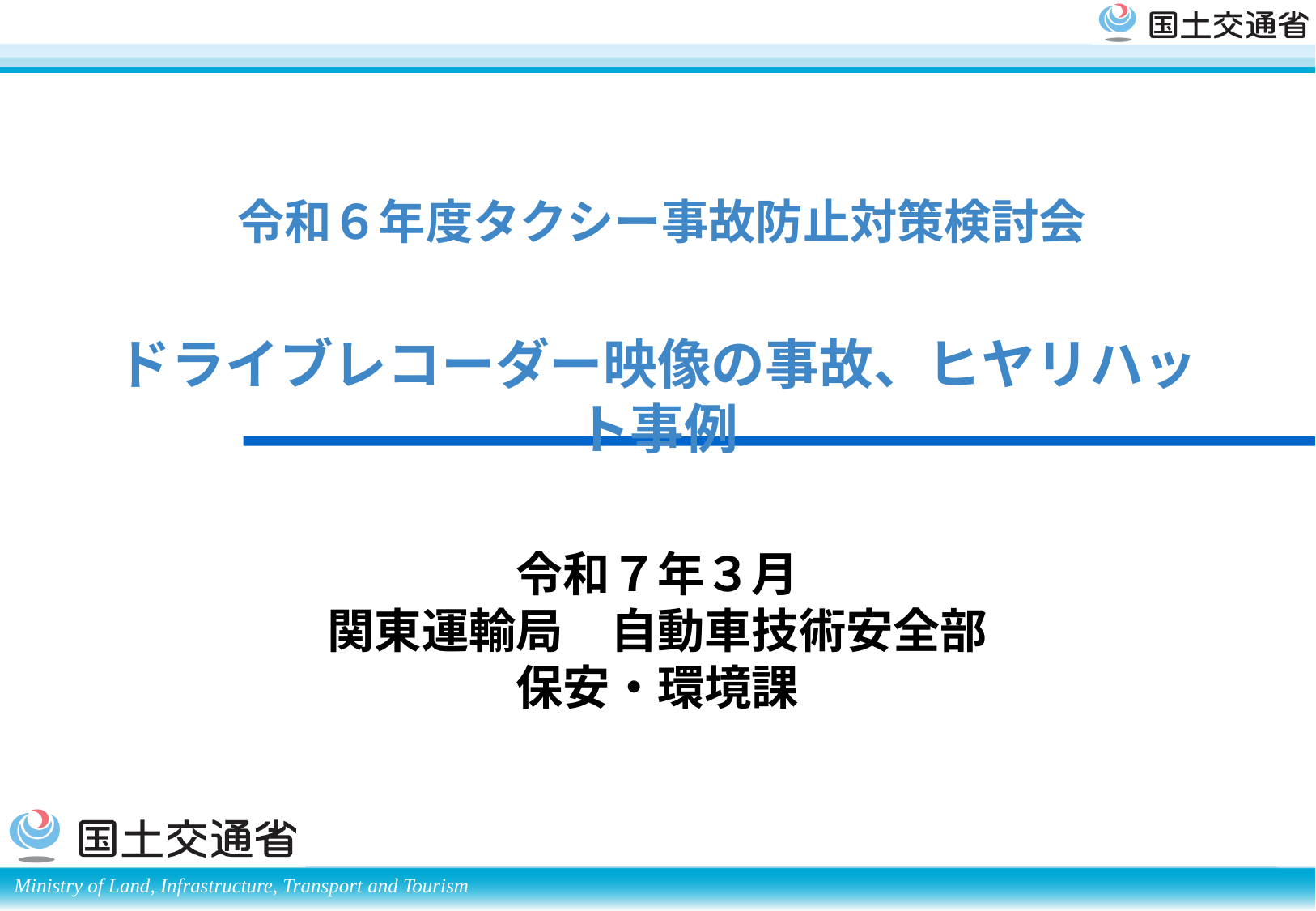

令和６年度タクシー事故防止対策検討会
ドライブレコーダー映像の事故、ヒヤリハット事例
令和７年３月
関東運輸局　自動車技術安全部
保安・環境課